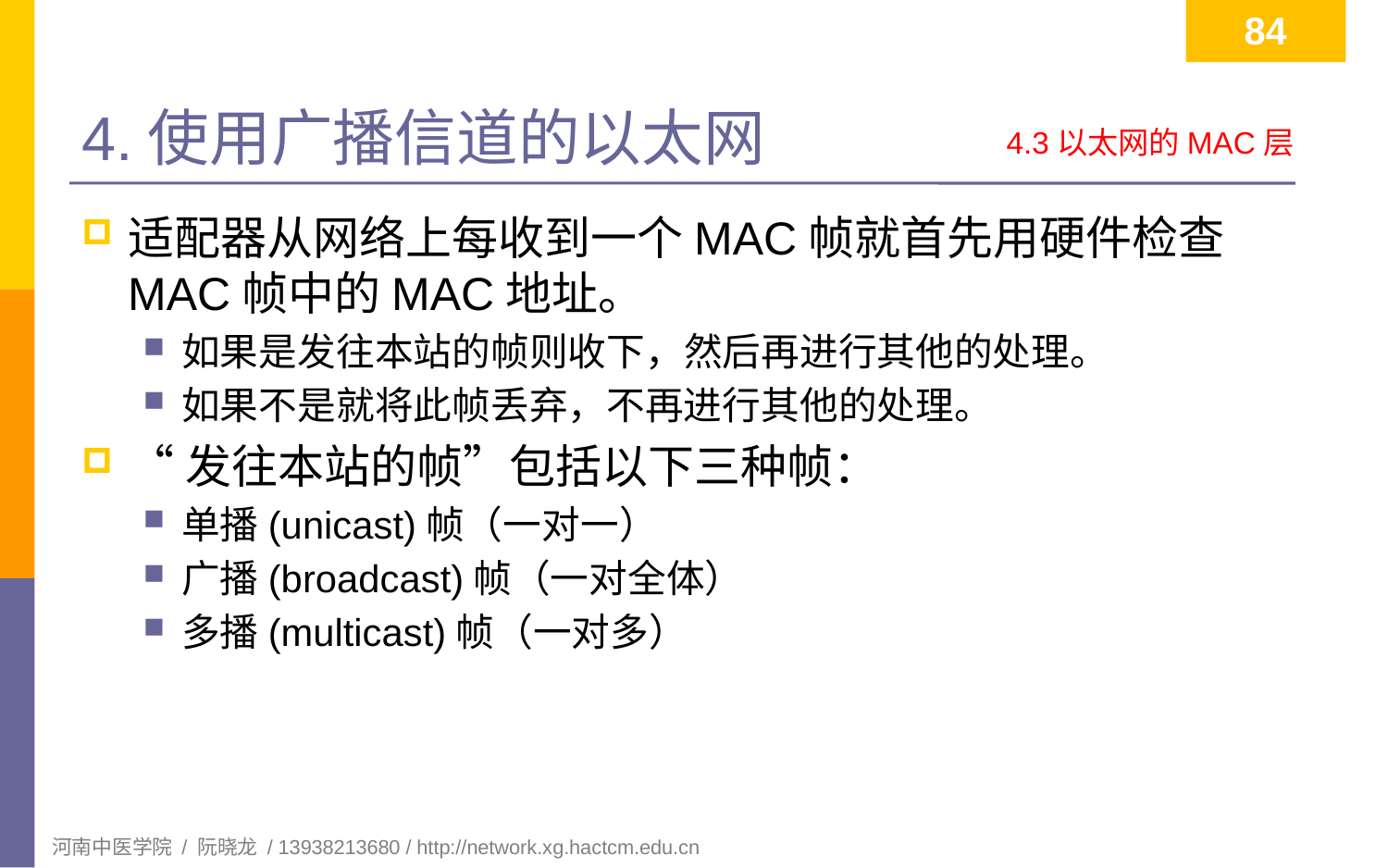

84
# 4.使用广播信道的以太网
4.3以太网的MAC层
适配器从网络上每收到一个MAC帧就首先用硬件检查MAC帧中的MAC地址。
如果是发往本站的帧则收下，然后再进行其他的处理。
如果不是就将此帧丢弃，不再进行其他的处理。
“发往本站的帧”包括以下三种帧：
单播(unicast)帧（一对一）
广播(broadcast)帧（一对全体）
多播(multicast)帧（一对多）